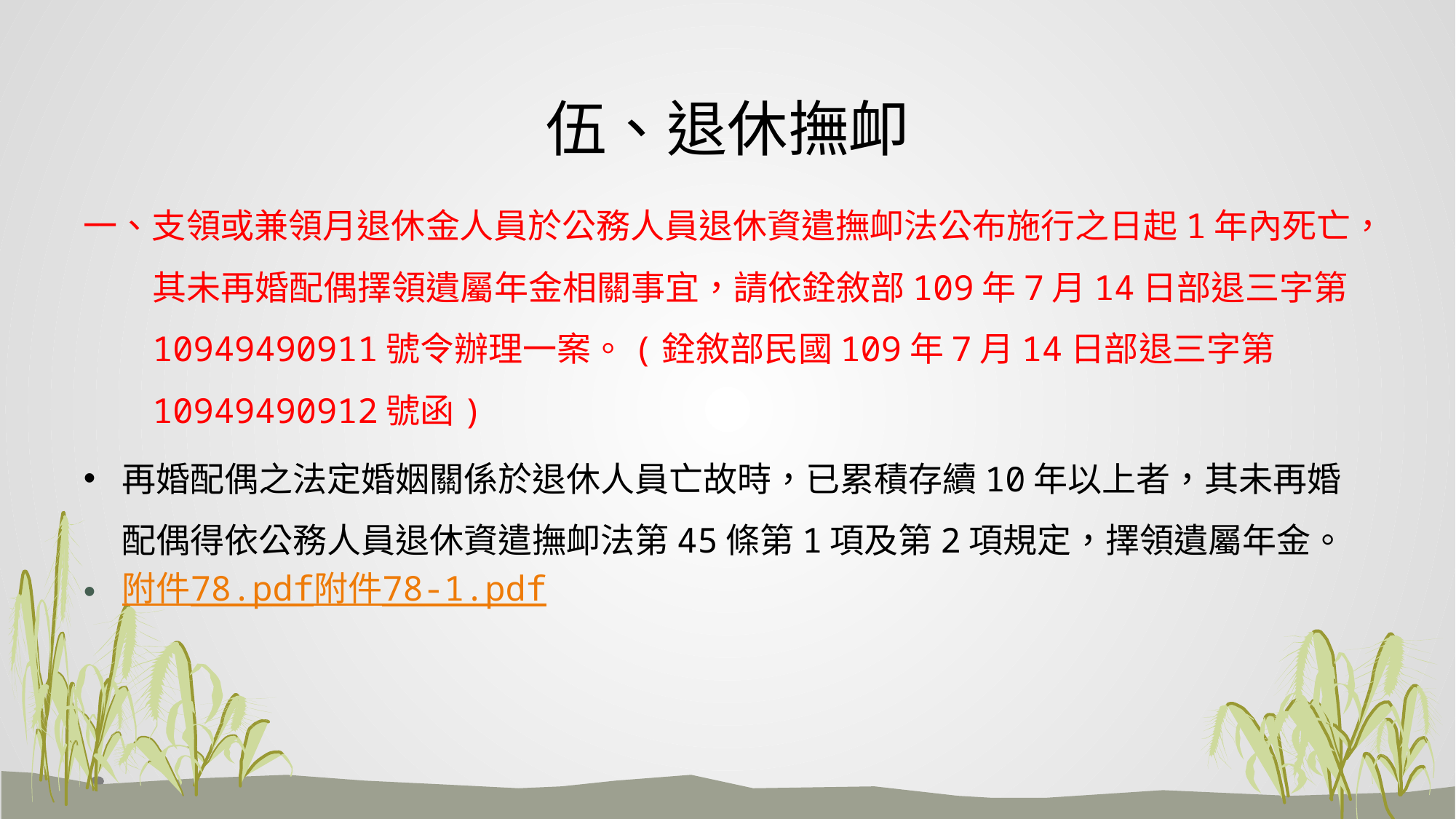

# 伍、退休撫卹
一、支領或兼領月退休金人員於公務人員退休資遣撫卹法公布施行之日起1年內死亡，其未再婚配偶擇領遺屬年金相關事宜，請依銓敘部109年7月14日部退三字第10949490911號令辦理一案。(銓敘部民國109年7月14日部退三字第10949490912號函)
再婚配偶之法定婚姻關係於退休人員亡故時，已累積存續10年以上者，其未再婚配偶得依公務人員退休資遣撫卹法第45條第1項及第2項規定，擇領遺屬年金。
附件78.pdf附件78-1.pdf